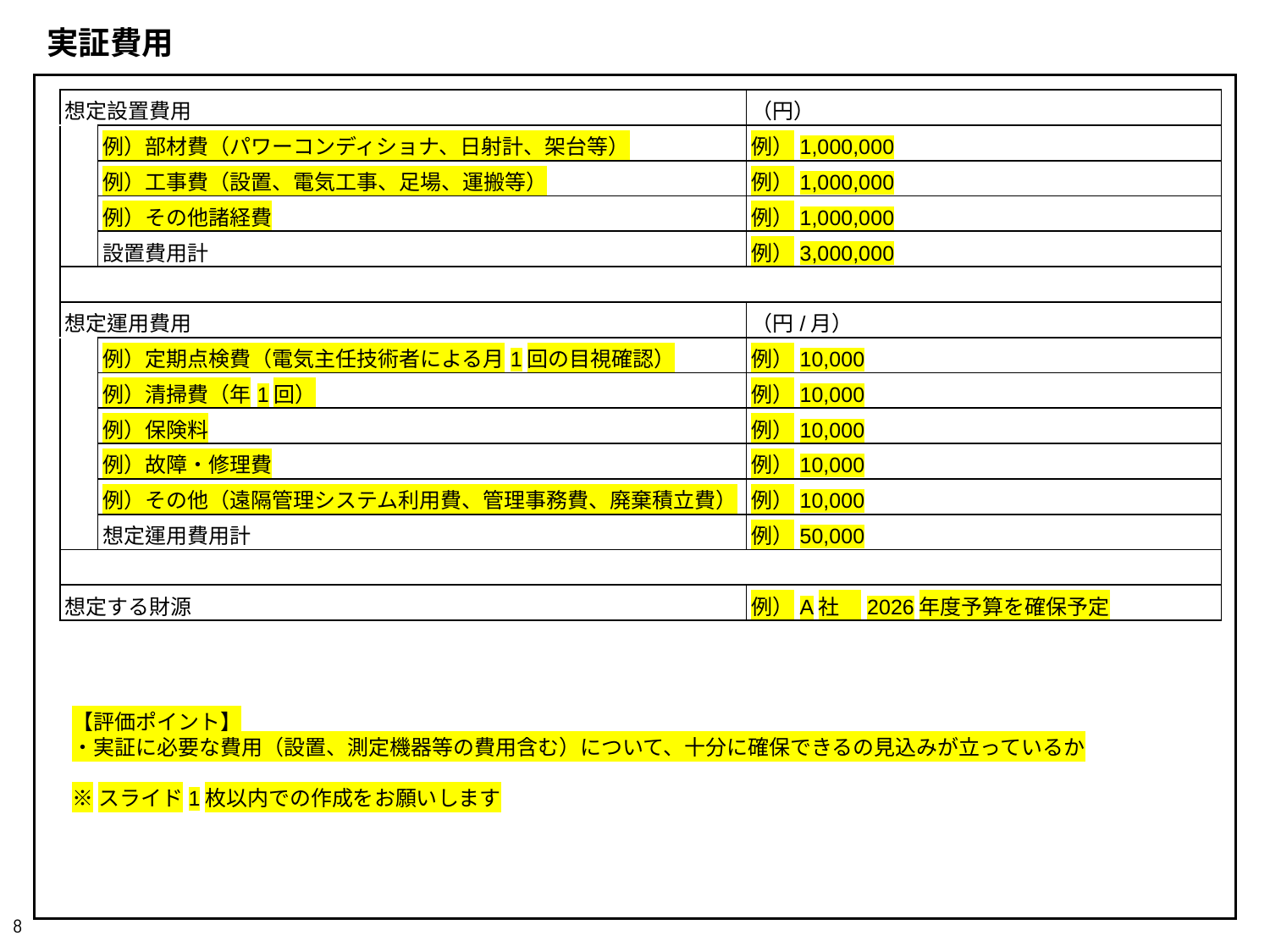

実証費用

| 想定設置費用 |  | （円） |
| --- | --- | --- |
|  | 例）部材費（パワーコンディショナ、日射計、架台等） | 例）1,000,000 |
|  | 例）工事費（設置、電気工事、足場、運搬等） | 例）1,000,000 |
|  | 例）その他諸経費 | 例）1,000,000 |
|  | 設置費用計 | 例）3,000,000 |
|  |  |  |
| 想定運用費用 |  | （円/月） |
|  | 例）定期点検費（電気主任技術者による月1回の目視確認） | 例）10,000 |
|  | 例）清掃費（年1回） | 例）10,000 |
|  | 例）保険料 | 例）10,000 |
|  | 例）故障・修理費 | 例）10,000 |
|  | 例）その他（遠隔管理システム利用費、管理事務費、廃棄積立費） | 例）10,000 |
|  | 想定運用費用計 | 例）50,000 |
|  |  |  |
| 想定する財源 |  | 例）A社　2026年度予算を確保予定 |
【評価ポイント】
・実証に必要な費用（設置、測定機器等の費用含む）について、十分に確保できるの見込みが立っているか

※スライド1枚以内での作成をお願いします
8